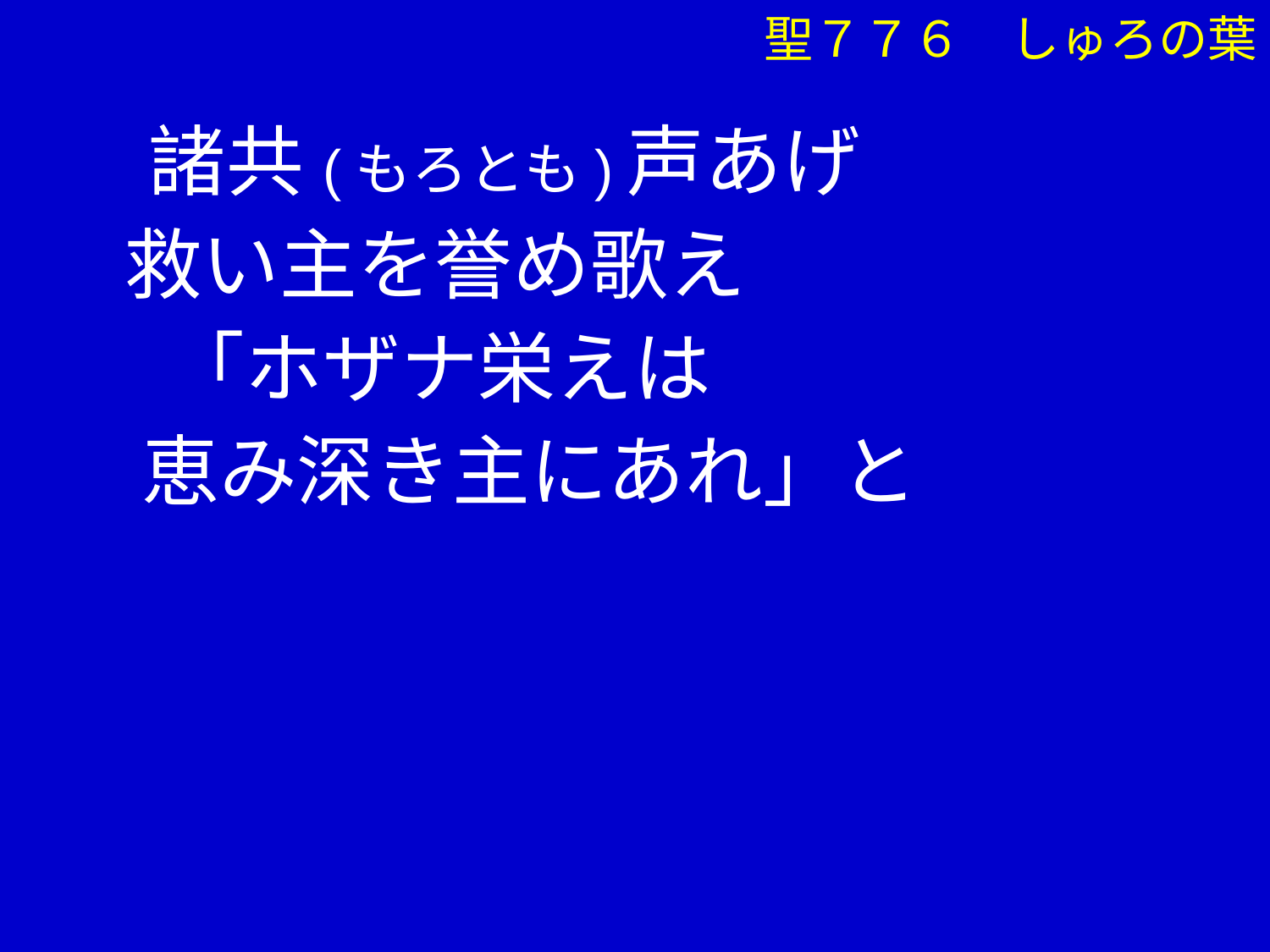

聖７７６　しゅろの葉
　 諸共(もろとも)声あげ
   救い主を誉め歌え
 　「ホザナ栄えは
    恵み深き主にあれ」と